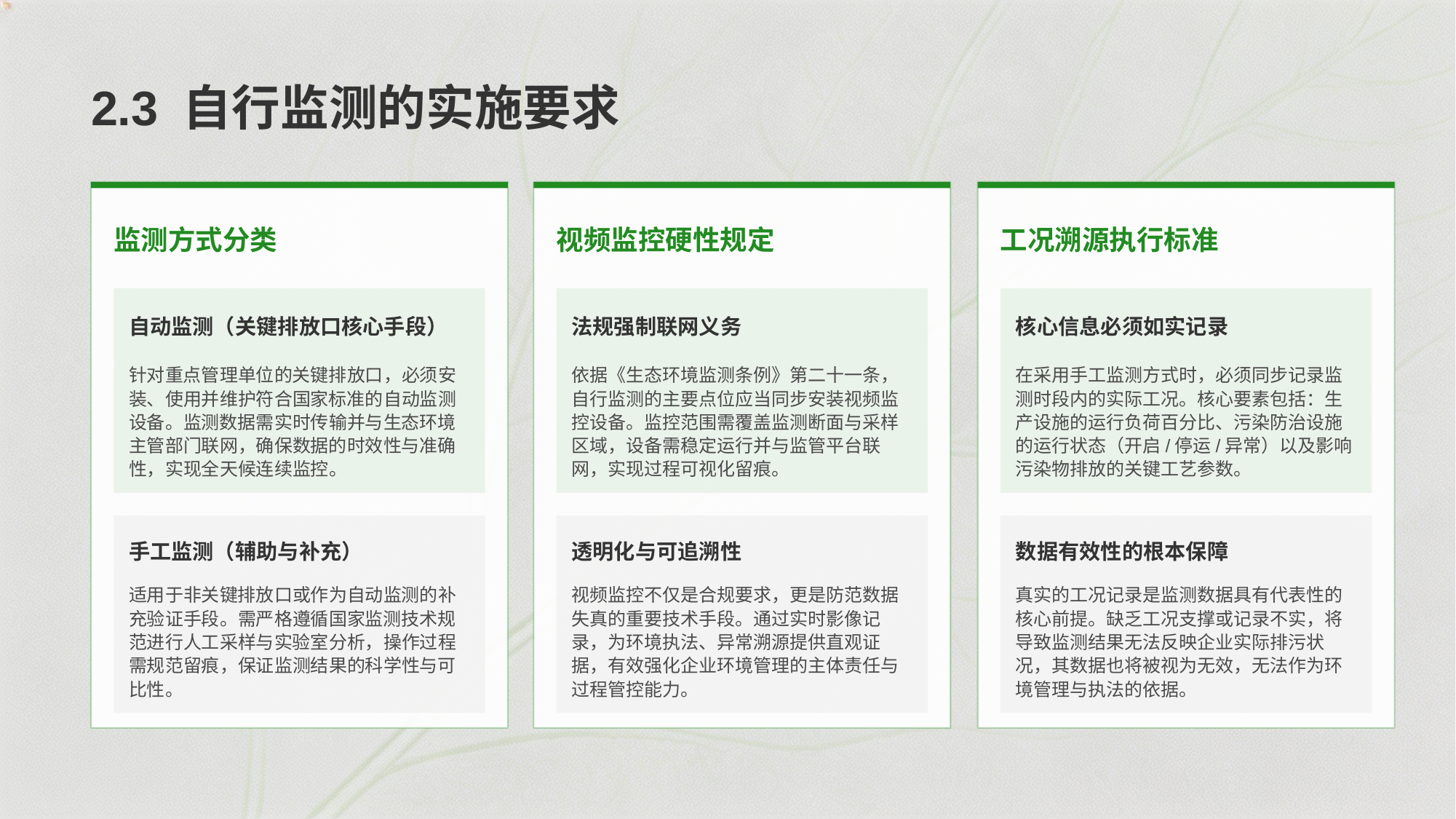

2.3 自行监测的实施要求

监测方式分类
视频监控硬性规定
工况溯源执行标准

自动监测（关键排放口核心手段）
法规强制联网义务
核心信息必须如实记录
针对重点管理单位的关键排放口，必须安装、使用并维护符合国家标准的自动监测设备。监测数据需实时传输并与生态环境主管部门联网，确保数据的时效性与准确性，实现全天候连续监控。
依据《生态环境监测条例》第二十一条，自行监测的主要点位应当同步安装视频监控设备。监控范围需覆盖监测断面与采样区域，设备需稳定运行并与监管平台联网，实现过程可视化留痕。
在采用手工监测方式时，必须同步记录监测时段内的实际工况。核心要素包括：生产设施的运行负荷百分比、污染防治设施的运行状态（开启/停运/异常）以及影响污染物排放的关键工艺参数。

手工监测（辅助与补充）
透明化与可追溯性
数据有效性的根本保障
适用于非关键排放口或作为自动监测的补充验证手段。需严格遵循国家监测技术规范进行人工采样与实验室分析，操作过程需规范留痕，保证监测结果的科学性与可比性。
视频监控不仅是合规要求，更是防范数据失真的重要技术手段。通过实时影像记录，为环境执法、异常溯源提供直观证据，有效强化企业环境管理的主体责任与过程管控能力。
真实的工况记录是监测数据具有代表性的核心前提。缺乏工况支撑或记录不实，将导致监测结果无法反映企业实际排污状况，其数据也将被视为无效，无法作为环境管理与执法的依据。